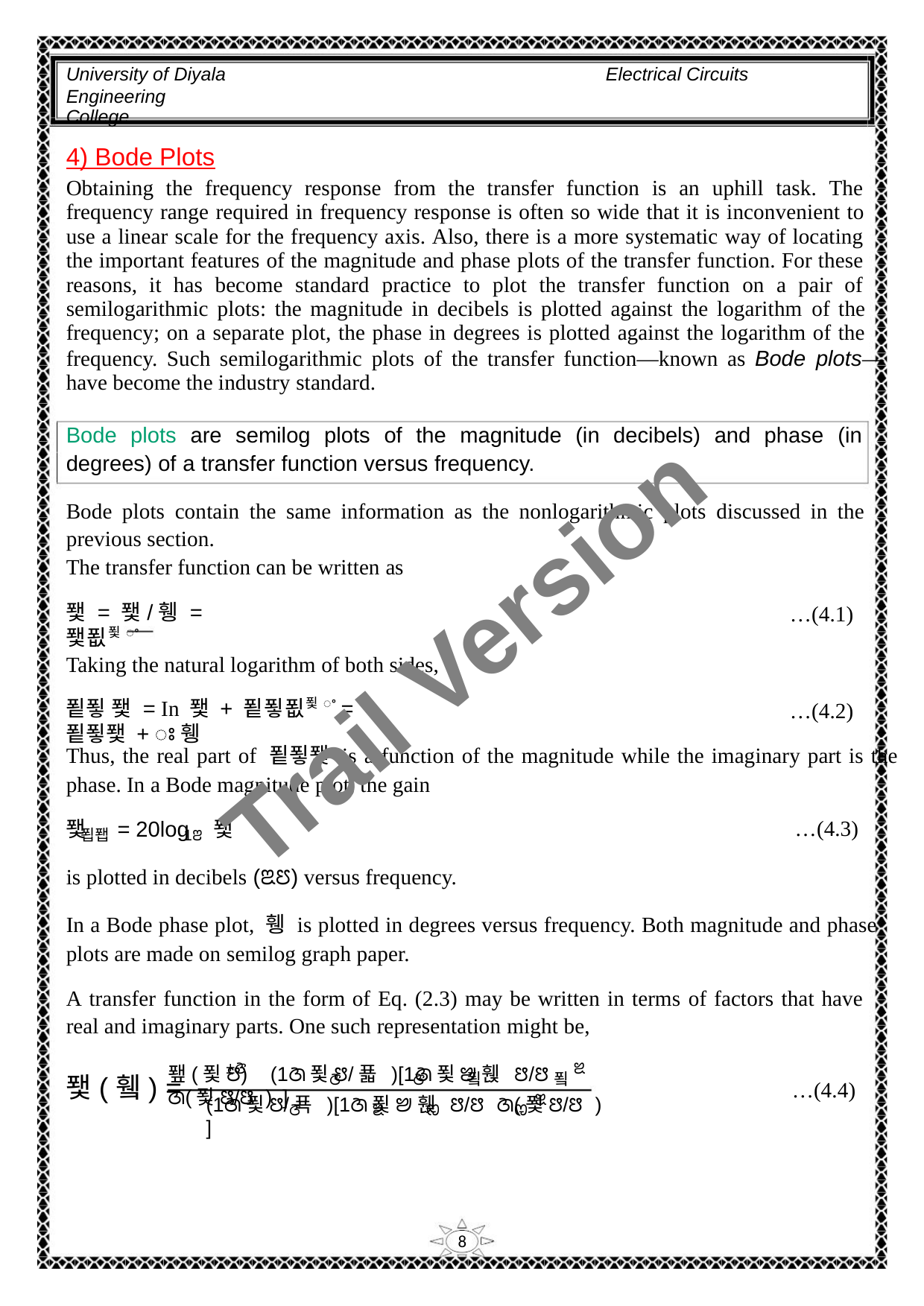

University of Diyala
Engineering College
Electrical Circuits
4) Bode Plots
Obtaining the frequency response from the transfer function is an uphill task. The
frequency range required in frequency response is often so wide that it is inconvenient to
use a linear scale for the frequency axis. Also, there is a more systematic way of locating
the important features of the magnitude and phase plots of the transfer function. For these
reasons, it has become standard practice to plot the transfer function on a pair of
semilogarithmic plots: the magnitude in decibels is plotted against the logarithm of the
frequency; on a separate plot, the phase in degrees is plotted against the logarithm of the
frequency. Such semilogarithmic plots of the transfer function—known as Bode plots—
have become the industry standard.
Bode plots are semilog plots of the magnitude (in decibels) and phase (in
degrees) of a transfer function versus frequency.
Bode plots contain the same information as the nonlogarithmic plots discussed in the
previous section.
The transfer function can be written as
Trail Version
Trail Version
Trail Version
Trail Version
Trail Version
Trail Version
Trail Version
Trail Version
Trail Version
Trail Version
Trail Version
Trail Version
Trail Version
퐻 = 퐻/휑 = 퐻푒푗ꢀ
…(4.1)
Taking the natural logarithm of both sides,
푙푛 퐻 = In 퐻 + 푙푛푒푗ꢀ = 푙푛퐻 + ꢁ휑
…(4.2)
Thus, the real part of 푙푛퐻 is a function of the magnitude while the imaginary part is the
phase. In a Bode magnitude plot, the gain
퐻 = 20log 퐻
…(4.3)
푑퐵
1ꢂ
is plotted in decibels (ꢃꢄ) versus frequency.
In a Bode phase plot, 휑 is plotted in degrees versus frequency. Both magnitude and phase
plots are made on semilog graph paper.
A transfer function in the form of Eq. (2.3) may be written in terms of factors that have
real and imaginary parts. One such representation might be,
±ꢆ
ꢉ
퐾(푗ꢅ) (1ꢇ푗ꢅ/푧 )[1ꢇ푗ꢈ휁 ꢅ/ꢅ ꢇ(푗ꢅ/ꢅ ) ]
ꢆ
ꢆ
푘
푘
퐻(휔) =
…(4.4)
ꢉ
(1ꢇ푗ꢅ/푝 )[1ꢇ푗ꢈ휁 ꢅ/ꢅ ꢇ(푗ꢅ/ꢅ ) ]
ꢆ
ꢉ
ꢊ
ꢊ
8